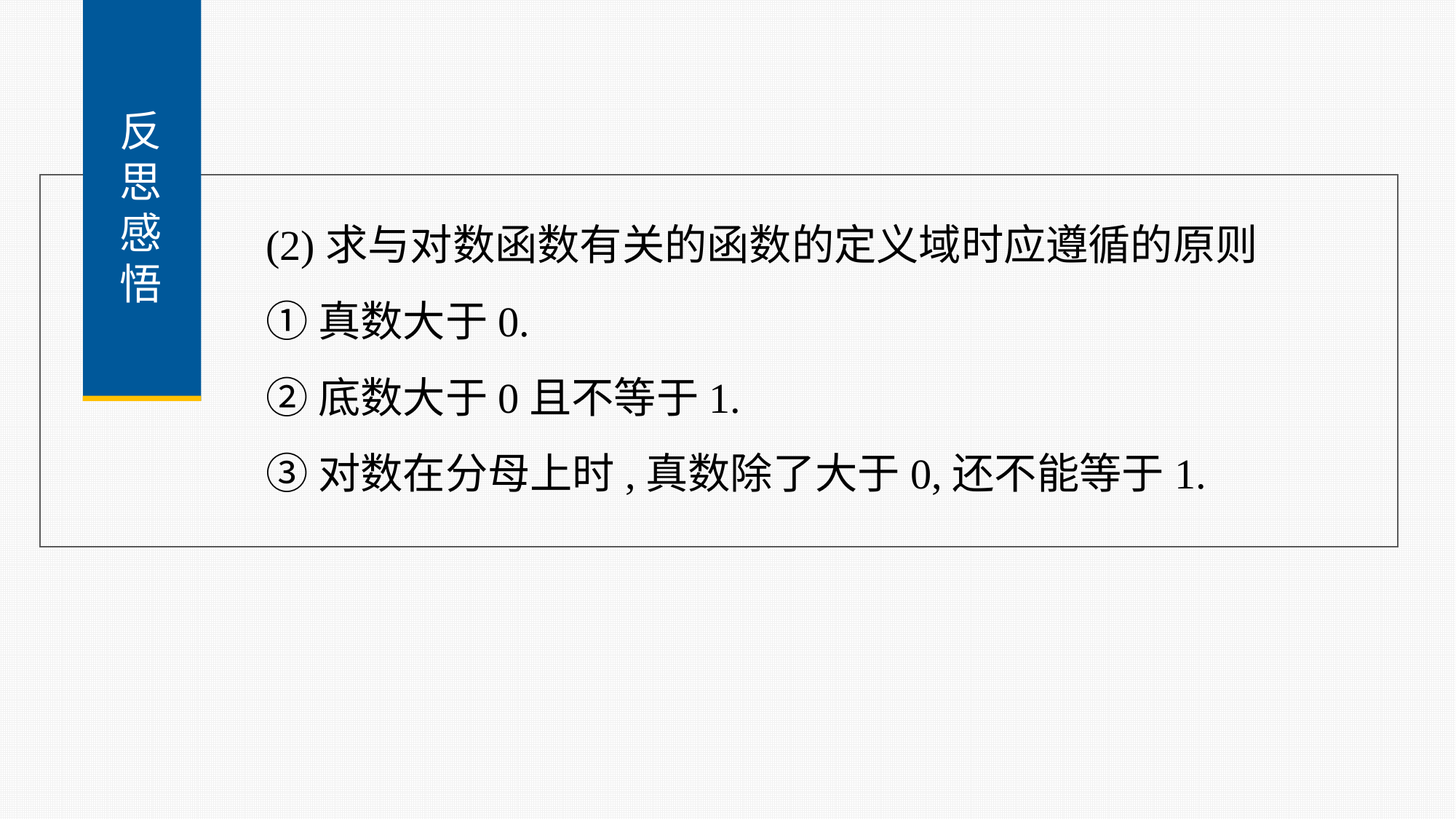

反
思
感
悟

(2)求与对数函数有关的函数的定义域时应遵循的原则
①真数大于0.
②底数大于0且不等于1.
③对数在分母上时,真数除了大于0,还不能等于1.